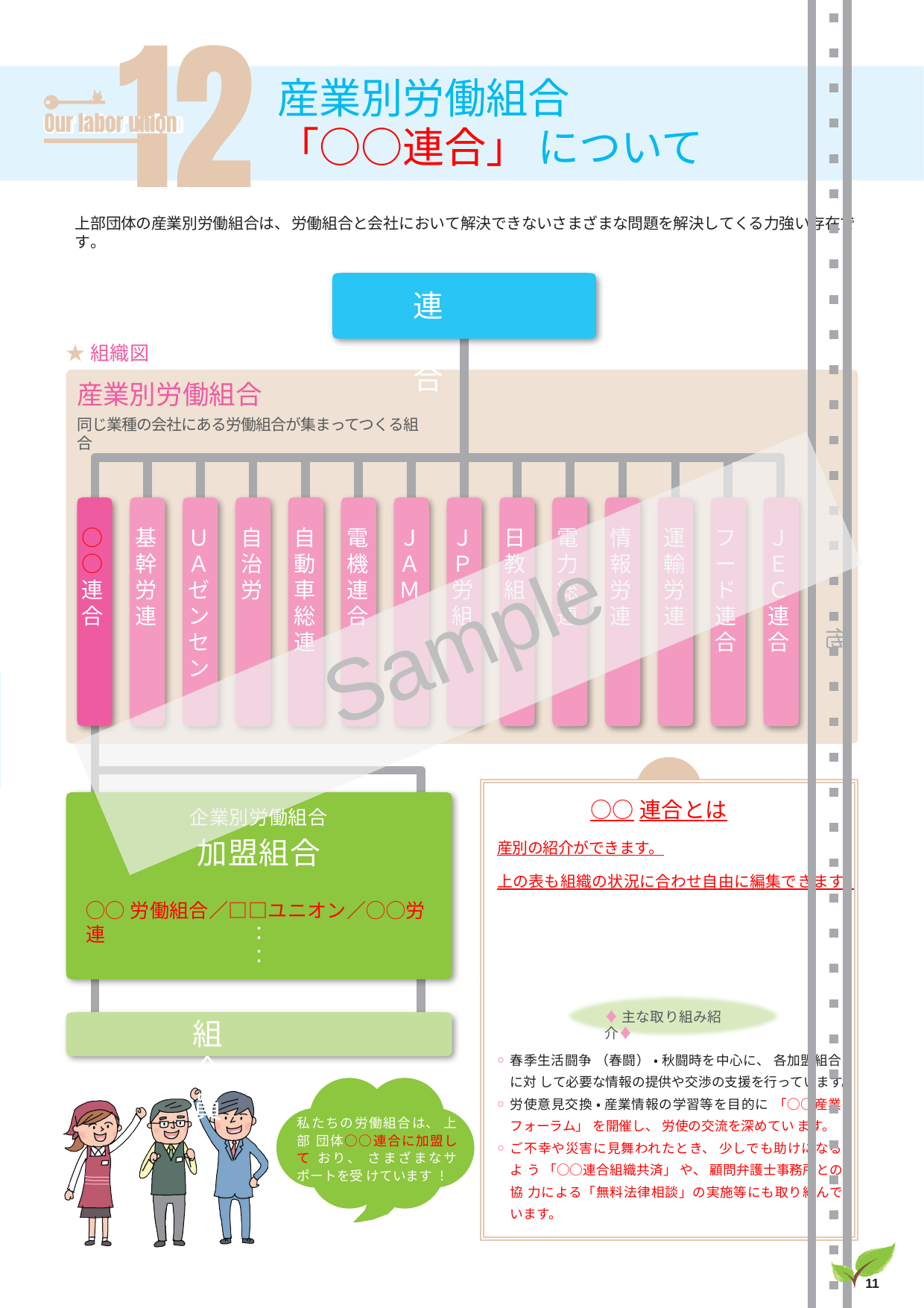

12
# 産業別労働組合

Our labor union

「○○連合」 について

上部団体の産業別労働組合は、労働組合と会社において解決できないさまざまな問題を解決してくる力強い存在です。

連	合
★組織図
産業別労働組合
同じ業種の会社にある労働組合が集まってつくる組合

○○連合
基幹労連
ＵＡゼンセン
自治労
自動車総連
電機連合
ＪＡＭ
ＪＰ労組
日教組
電力総連
情報労連
運輸労連
フード連合
ＪＥＣ連合
Sample

他

○○連合とは
産別の紹介ができます。
上の表も組織の状況に合わせ自由に編集できます。
企業別労働組合
加盟組合
◯◯労働組合／□□ユニオン／◯◯労連
：
：

♦主な取り組み紹介♦

組	合	員
春季生活闘争 （春闘） ・ 秋闘時を中心に、 各加盟組合に対 して必要な情報の提供や交渉の支援を行っています。
労使意見交換 ・ 産業情報の学習等を目的に 「○○産業フォーラム」 を開催し、 労使の交流を深めてい ます。
ご不幸や災害に見舞われたとき、 少しでも助けになるよ う 「○○連合組織共済」 や、 顧問弁護士事務所との協 力による「無料法律相談」の実施等にも取り組んでいます。

私たちの労働組合は、 上部 団体○○連合に加盟して おり、 さまざまなサポートを受 けています ！

11